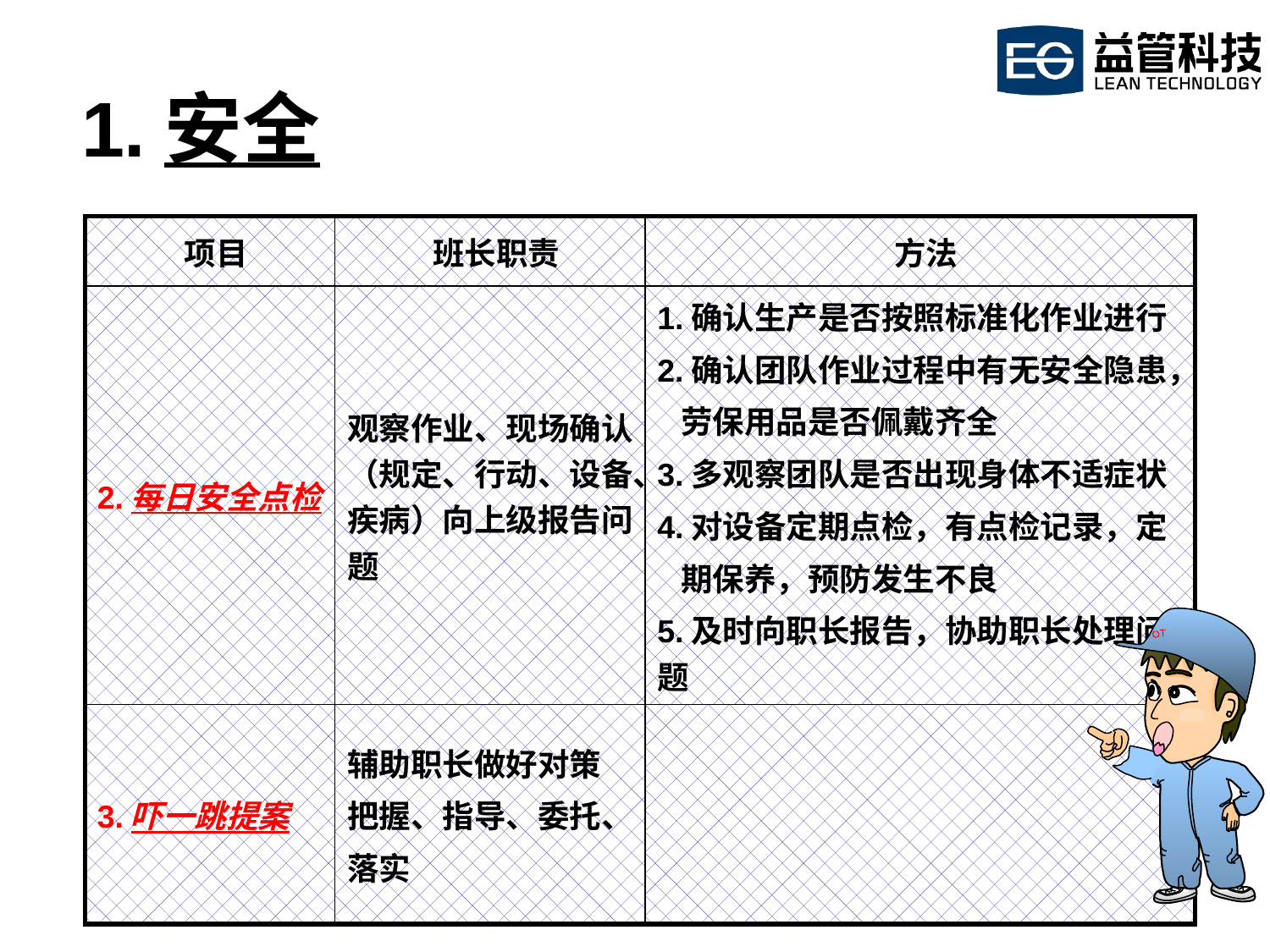

# 1.安全
| 项目 | 班长职责 | 方法 |
| --- | --- | --- |
| 2.每日安全点检 | 观察作业、现场确认（规定、行动、设备、疾病）向上级报告问题 | 1.确认生产是否按照标准化作业进行 2.确认团队作业过程中有无安全隐患， 劳保用品是否佩戴齐全 3.多观察团队是否出现身体不适症状 4.对设备定期点检，有点检记录，定 期保养，预防发生不良 5.及时向职长报告，协助职长处理问题 |
| 3.吓一跳提案 | 辅助职长做好对策 把握、指导、委托、 落实 |  |

TO

11